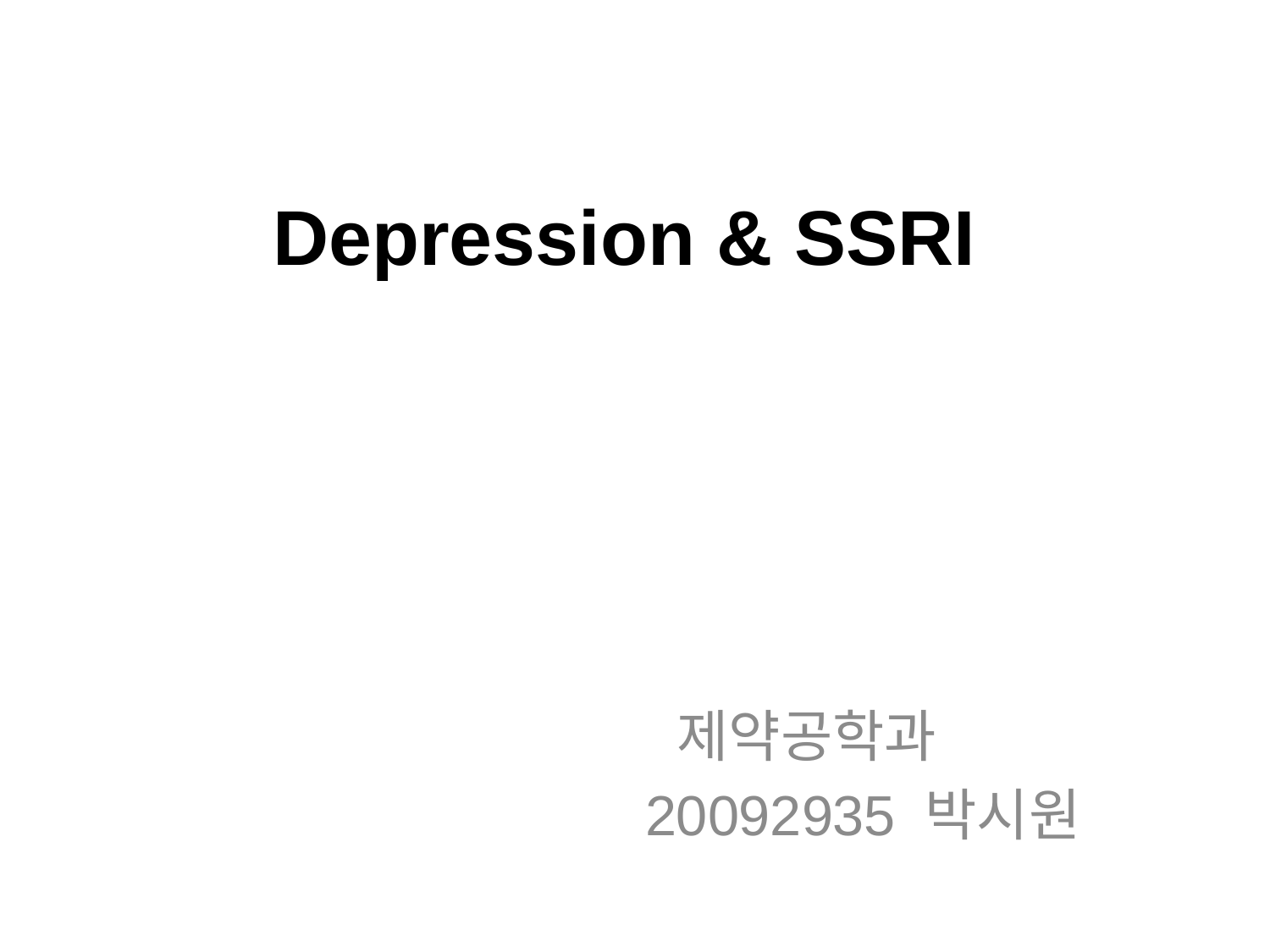

# Depression & SSRI

                    제약공학과
20092935 박시원